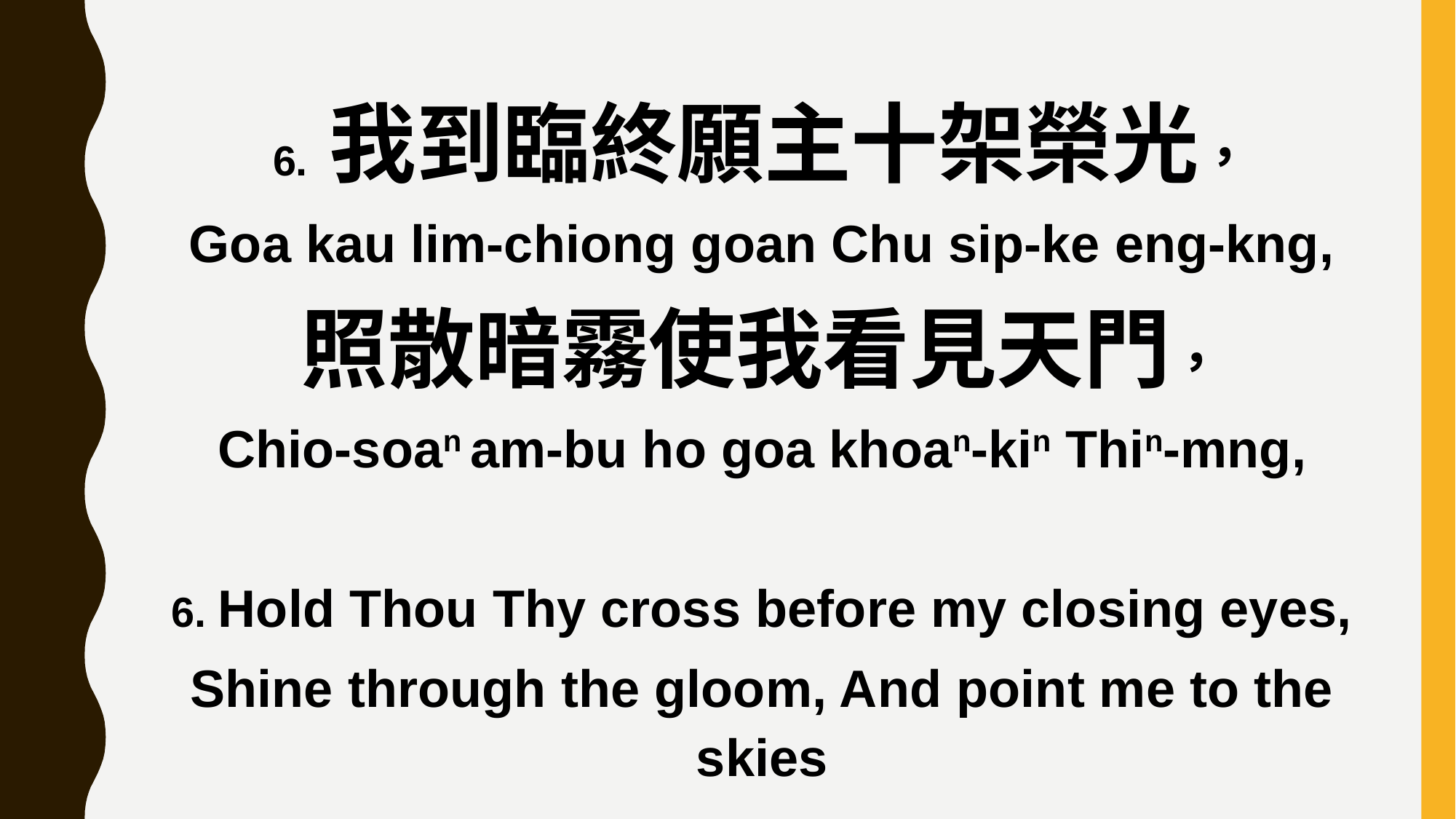

6. 我到臨終願主十架榮光，
Goa kau lim-chiong goan Chu sip-ke eng-kng,
照散暗霧使我看見天門，
Chio-soan am-bu ho goa khoan-kin Thin-mng,

6. Hold Thou Thy cross before my closing eyes,
Shine through the gloom, And point me to the skies